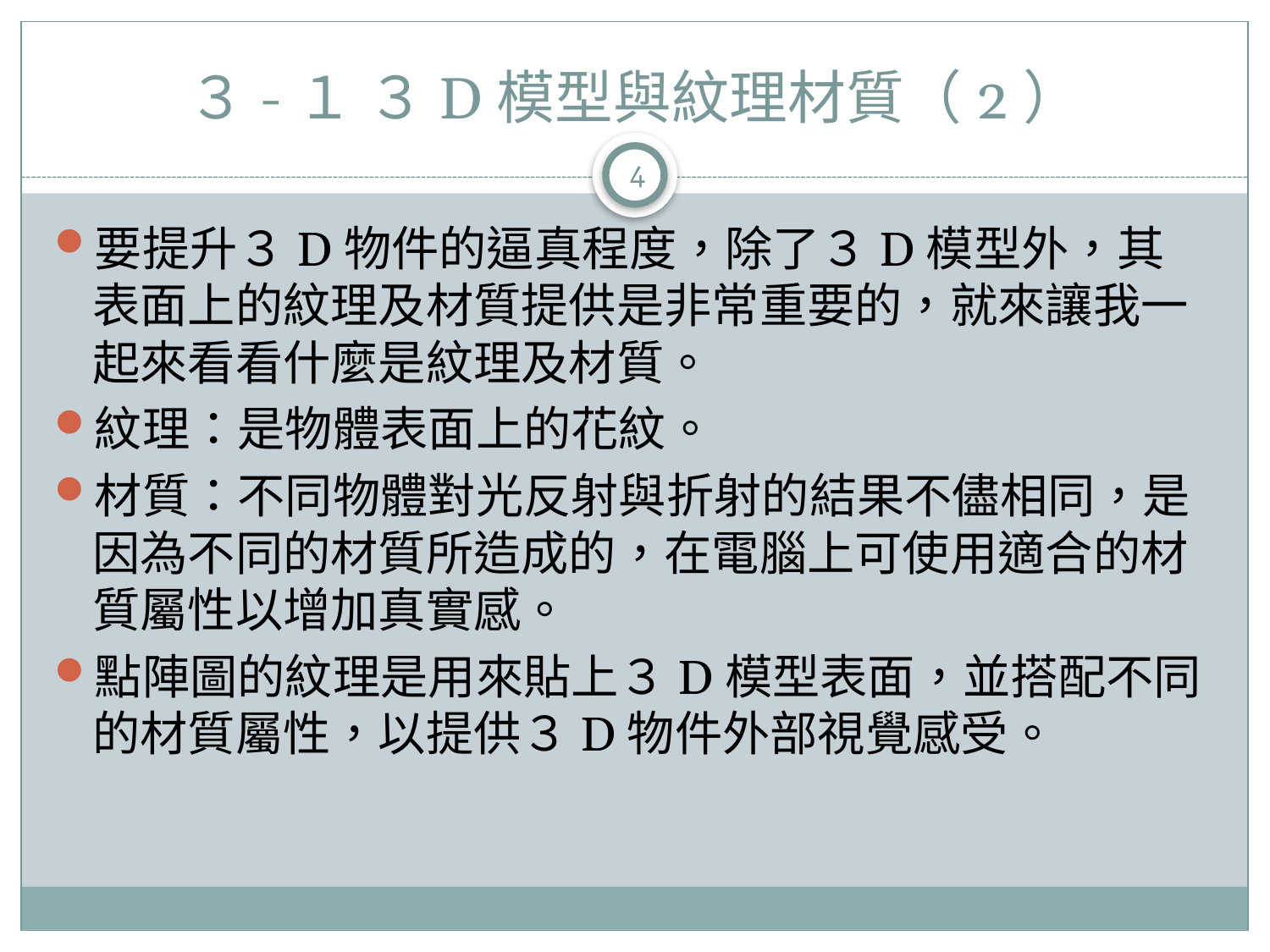

# ３-１ ３D模型與紋理材質（2）
4
要提升３D物件的逼真程度，除了３D模型外，其表面上的紋理及材質提供是非常重要的，就來讓我一起來看看什麼是紋理及材質。
紋理：是物體表面上的花紋。
材質：不同物體對光反射與折射的結果不儘相同，是因為不同的材質所造成的，在電腦上可使用適合的材質屬性以增加真實感。
點陣圖的紋理是用來貼上３D模型表面，並搭配不同的材質屬性，以提供３D物件外部視覺感受。